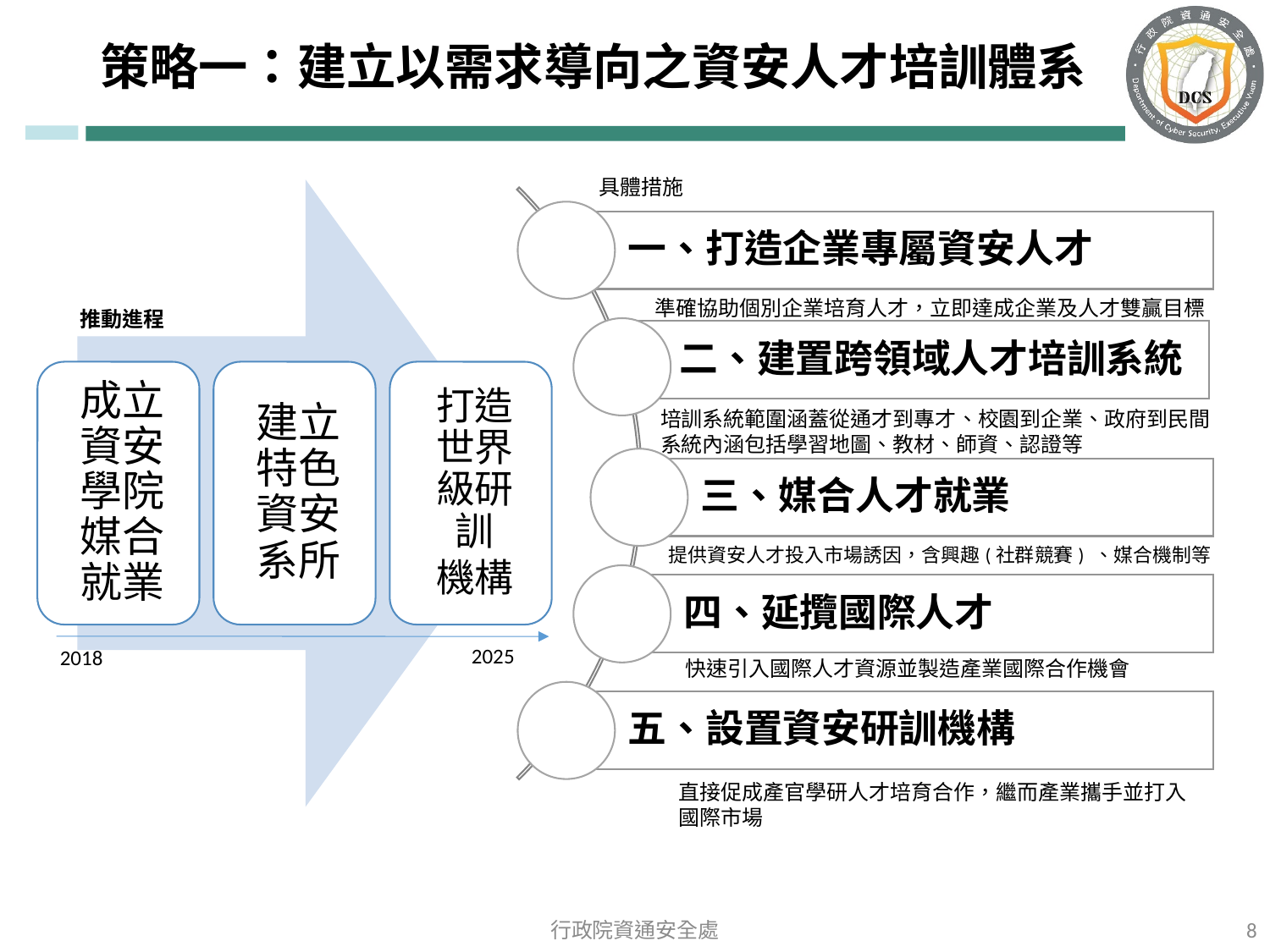

# 策略一：建立以需求導向之資安人才培訓體系
具體措施
一、打造企業專屬資安人才
二、建置跨領域人才培訓系統
三、媒合人才就業
四、延攬國際人才
五、設置資安研訓機構
成立資安學院媒合就業
建立特色資安系所
打造
世界級研訓
機構
準確協助個別企業培育人才，立即達成企業及人才雙贏目標
推動進程
培訓系統範圍涵蓋從通才到專才、校園到企業、政府到民間
系統內涵包括學習地圖、教材、師資、認證等
提供資安人才投入市場誘因，含興趣(社群競賽) 、媒合機制等
2025
2018
快速引入國際人才資源並製造產業國際合作機會
直接促成產官學研人才培育合作，繼而產業攜手並打入國際市場
8
行政院資通安全處